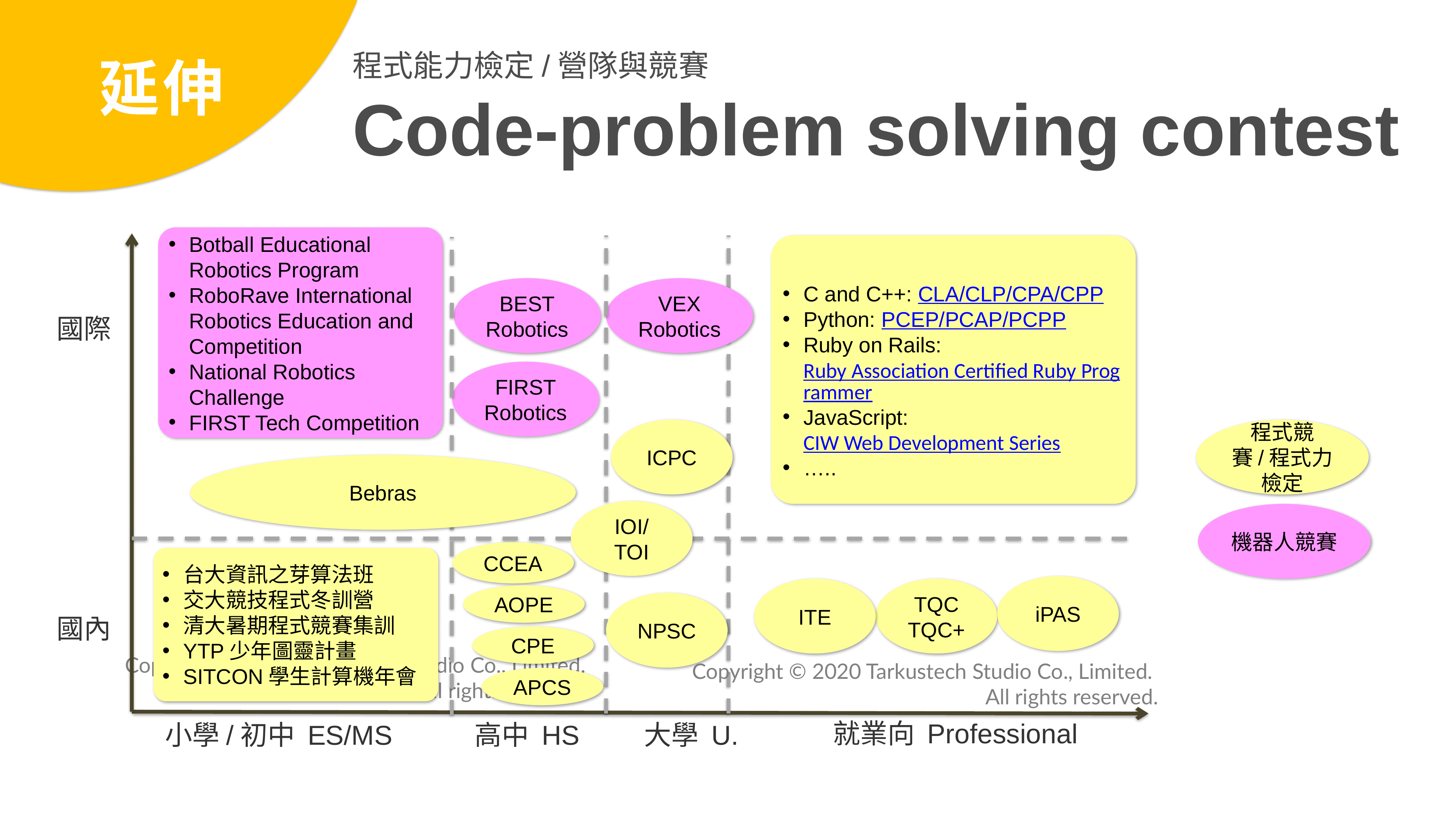

延伸
程式能力檢定/營隊與競賽
Code-problem solving contest

Botball Educational Robotics Program
RoboRave International Robotics Education and Competition
National Robotics Challenge
FIRST Tech Competition
C and C++: CLA/CLP/CPA/CPP
Python: PCEP/PCAP/PCPP
Ruby on Rails:  Ruby Association Certified Ruby Programmer
JavaScript: CIW Web Development Series
…..
BEST
Robotics
VEX
Robotics
國際
FIRST
Robotics
ICPC
程式競賽/程式力檢定
Bebras
IOI/
TOI
機器人競賽
CCEA
台大資訊之芽算法班
交大競技程式冬訓營
清大暑期程式競賽集訓
YTP少年圖靈計畫
SITCON學生計算機年會
iPAS
ITE
TQC
TQC+
AOPE
NPSC
國內
CPE
Copyright © 2020 Tarkustech Studio Co., Limited.
All rights reserved.
Copyright © 2020 Tarkustech Studio Co., Limited.
All rights reserved.
APCS
就業向 Professional
小學/初中 ES/MS
高中 HS
大學 U.